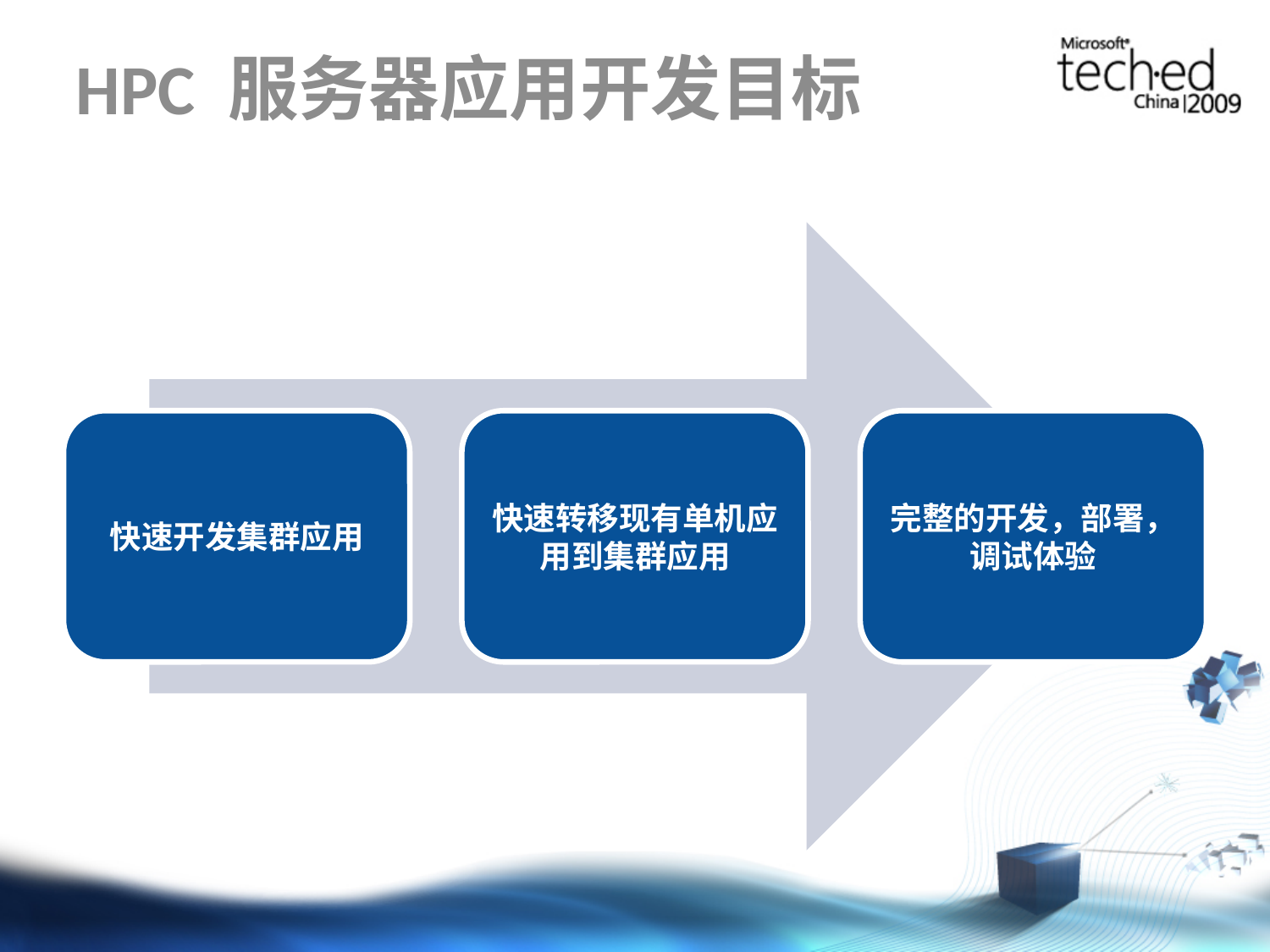

# HPC 服务器应用开发目标
快速开发集群应用
快速转移现有单机应用到集群应用
完整的开发，部署，调试体验